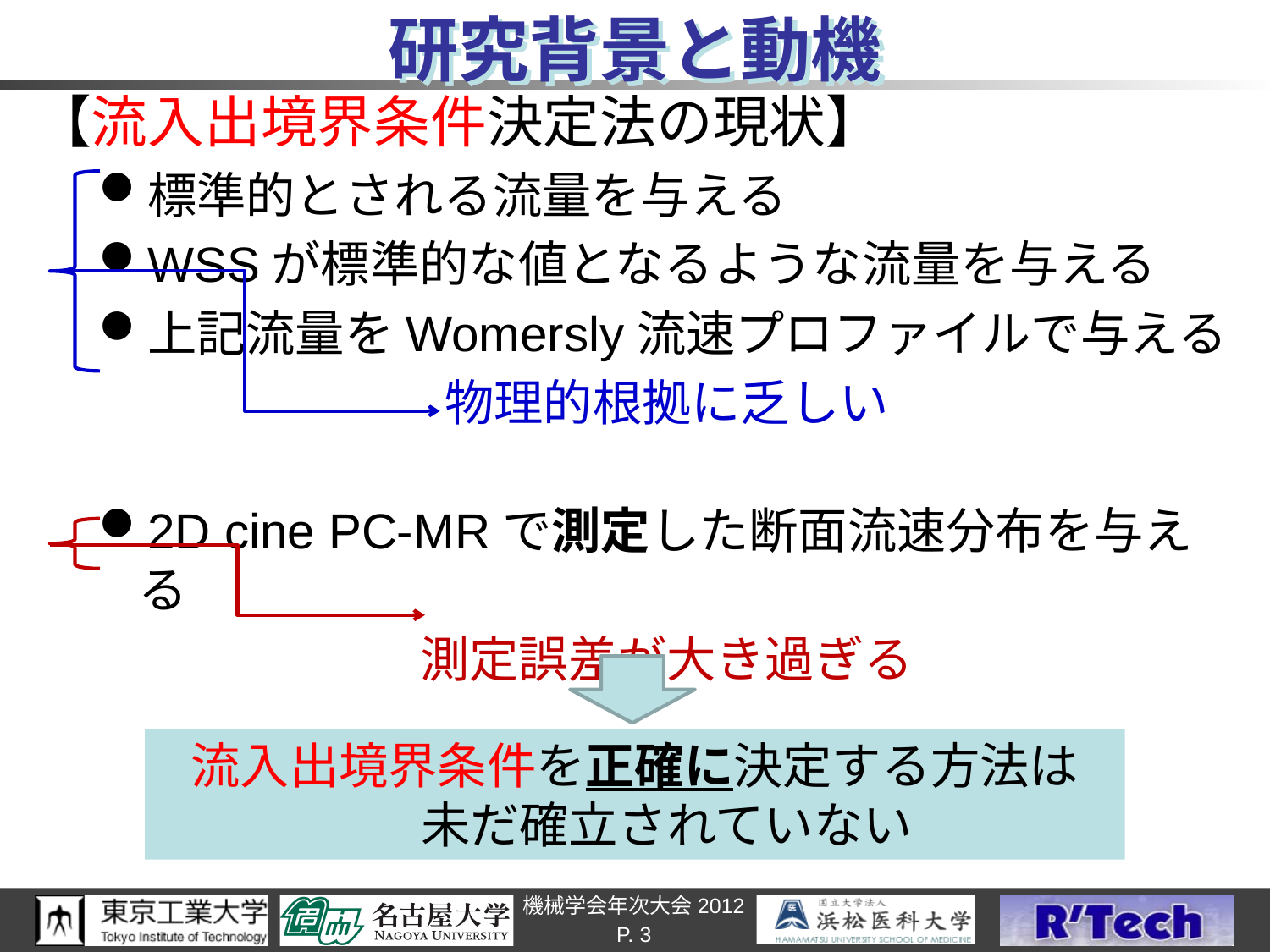

# 研究背景と動機
【流入出境界条件決定法の現状】
標準的とされる流量を与える
WSSが標準的な値となるような流量を与える
上記流量をWomersly流速プロファイルで与える
物理的根拠に乏しい
2D cine PC-MRで測定した断面流速分布を与える
測定誤差が大き過ぎる

流入出境界条件を正確に決定する方法は
未だ確立されていない
P. 3